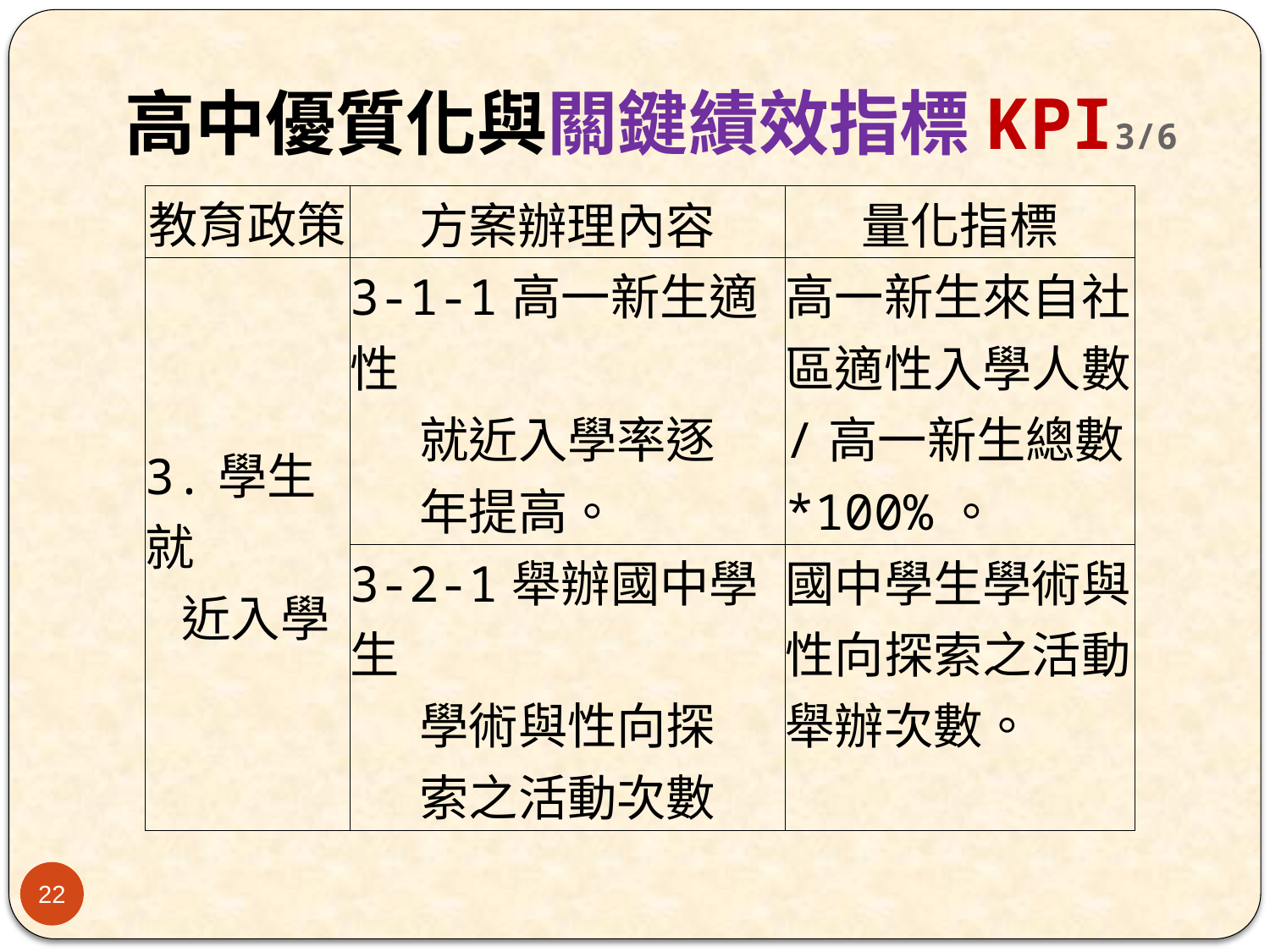

# 高中優質化與關鍵績效指標KPI3/6
| 教育政策 | 方案辦理內容 | 量化指標 |
| --- | --- | --- |
| 3.學生就 近入學 | 3-1-1高一新生適性 就近入學率逐 年提高。 | 高一新生來自社區適性入學人數/高一新生總數\*100%。 |
|  | 3-2-1舉辦國中學生 學術與性向探 索之活動次數 | 國中學生學術與性向探索之活動舉辦次數。 |
22